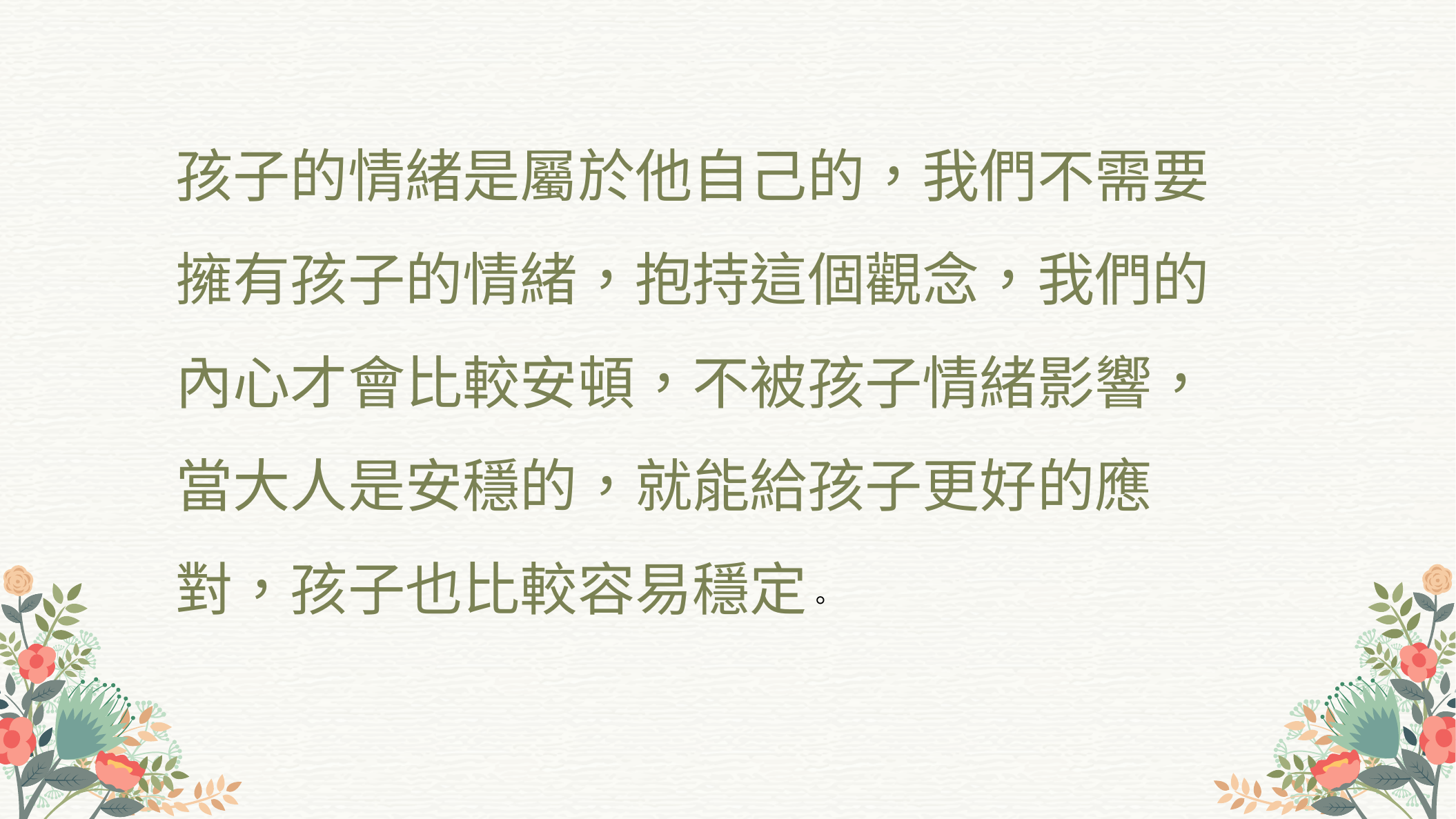

孩子的情緒是屬於他自己的，我們不需要擁有孩子的情緒，抱持這個觀念，我們的內心才會比較安頓，不被孩子情緒影響，當大人是安穩的，就能給孩子更好的應對，孩子也比較容易穩定。